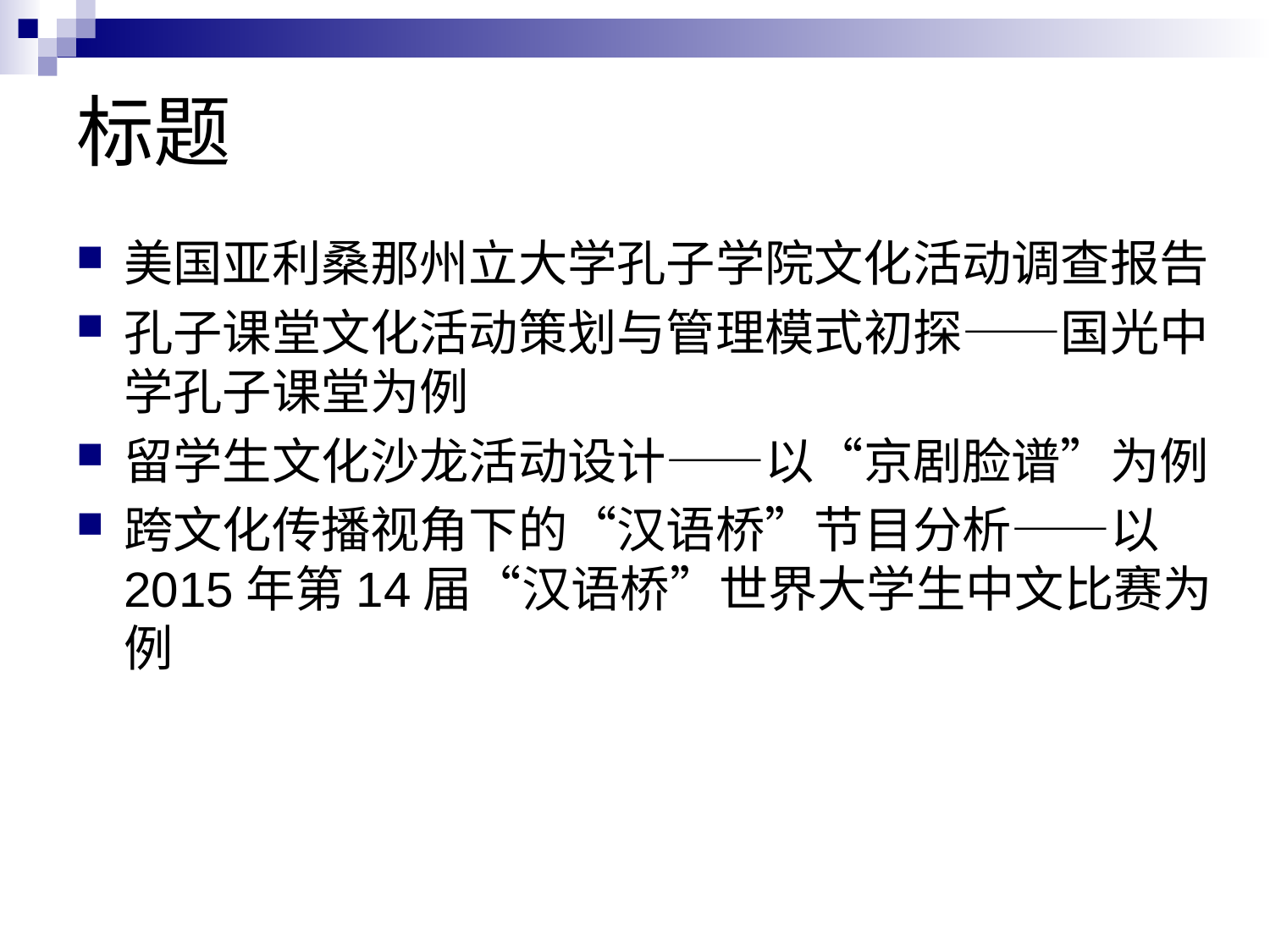

# 标题
美国亚利桑那州立大学孔子学院文化活动调查报告
孔子课堂文化活动策划与管理模式初探——国光中学孔子课堂为例
留学生文化沙龙活动设计——以“京剧脸谱”为例
跨文化传播视角下的“汉语桥”节目分析——以2015年第14届“汉语桥”世界大学生中文比赛为例